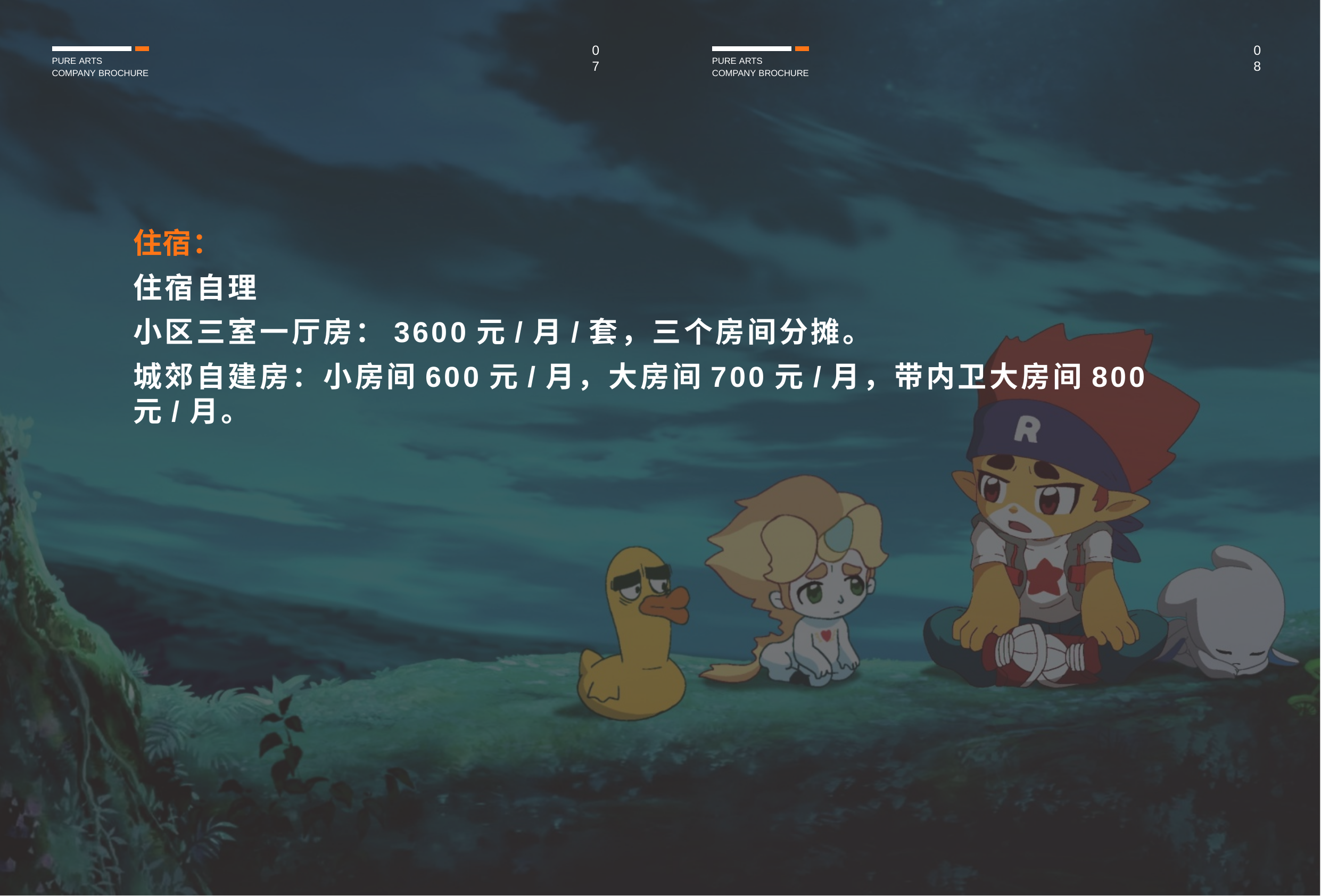

07
08

PURE ARTS
COMPANY BROCHURE
PURE ARTS
COMPANY BROCHURE

住宿：
住宿自理
小区三室一厅房：3600元/月/套，三个房间分摊。
城郊自建房：小房间600元/月，大房间700元/月，带内卫大房间800元/月。